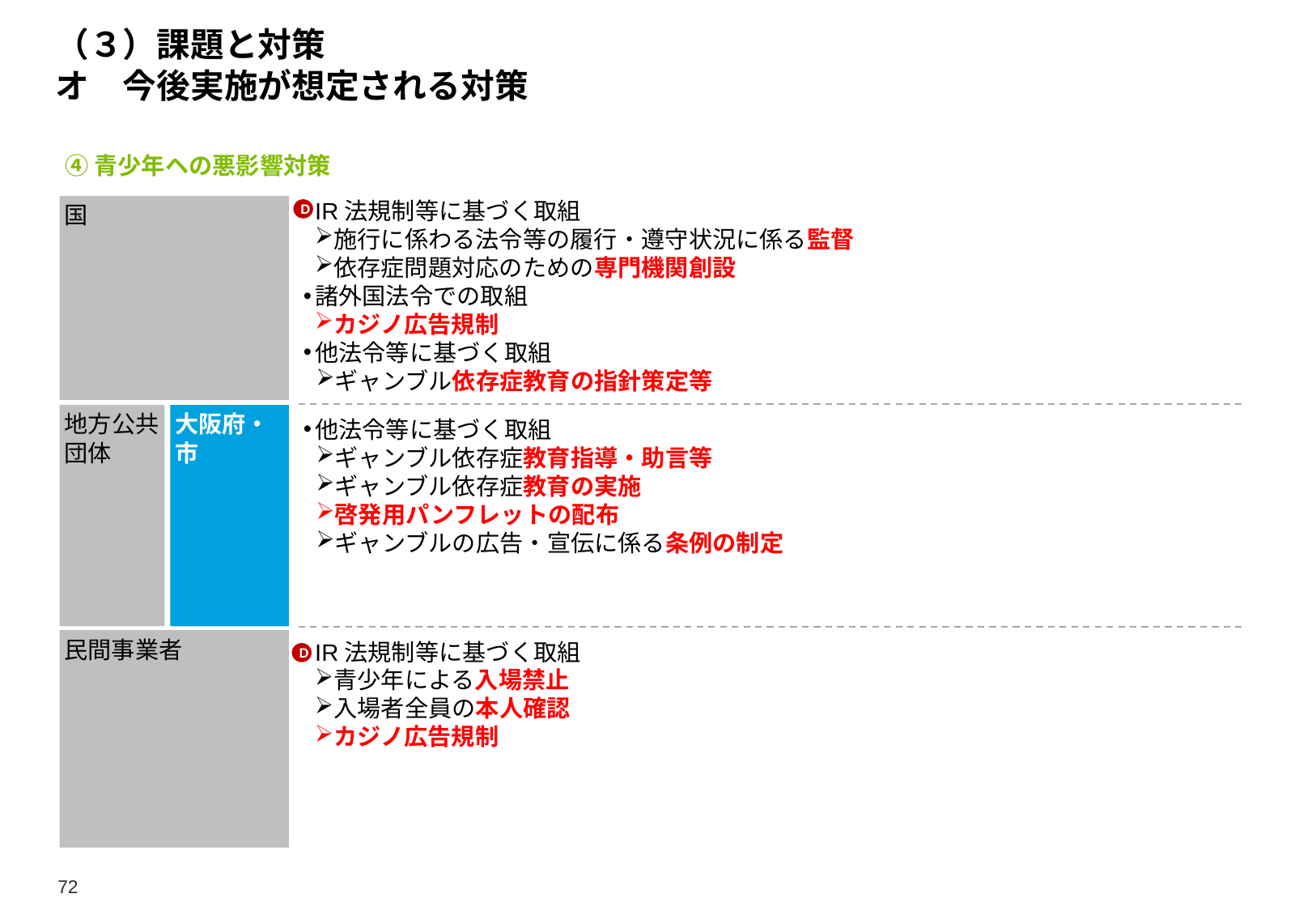

# （３）課題と対策 オ　今後実施が想定される対策
④青少年ヘの悪影響対策
IR法規制等に基づく取組
施行に係わる法令等の履行・遵守状況に係る監督
依存症問題対応のための専門機関創設
諸外国法令での取組
カジノ広告規制
他法令等に基づく取組
ギャンブル依存症教育の指針策定等

国
D
地方公共団体
大阪府・市
他法令等に基づく取組
ギャンブル依存症教育指導・助言等
ギャンブル依存症教育の実施
啓発用パンフレットの配布
ギャンブルの広告・宣伝に係る条例の制定
民間事業者
IR法規制等に基づく取組
青少年による入場禁止
入場者全員の本人確認
カジノ広告規制

D
72